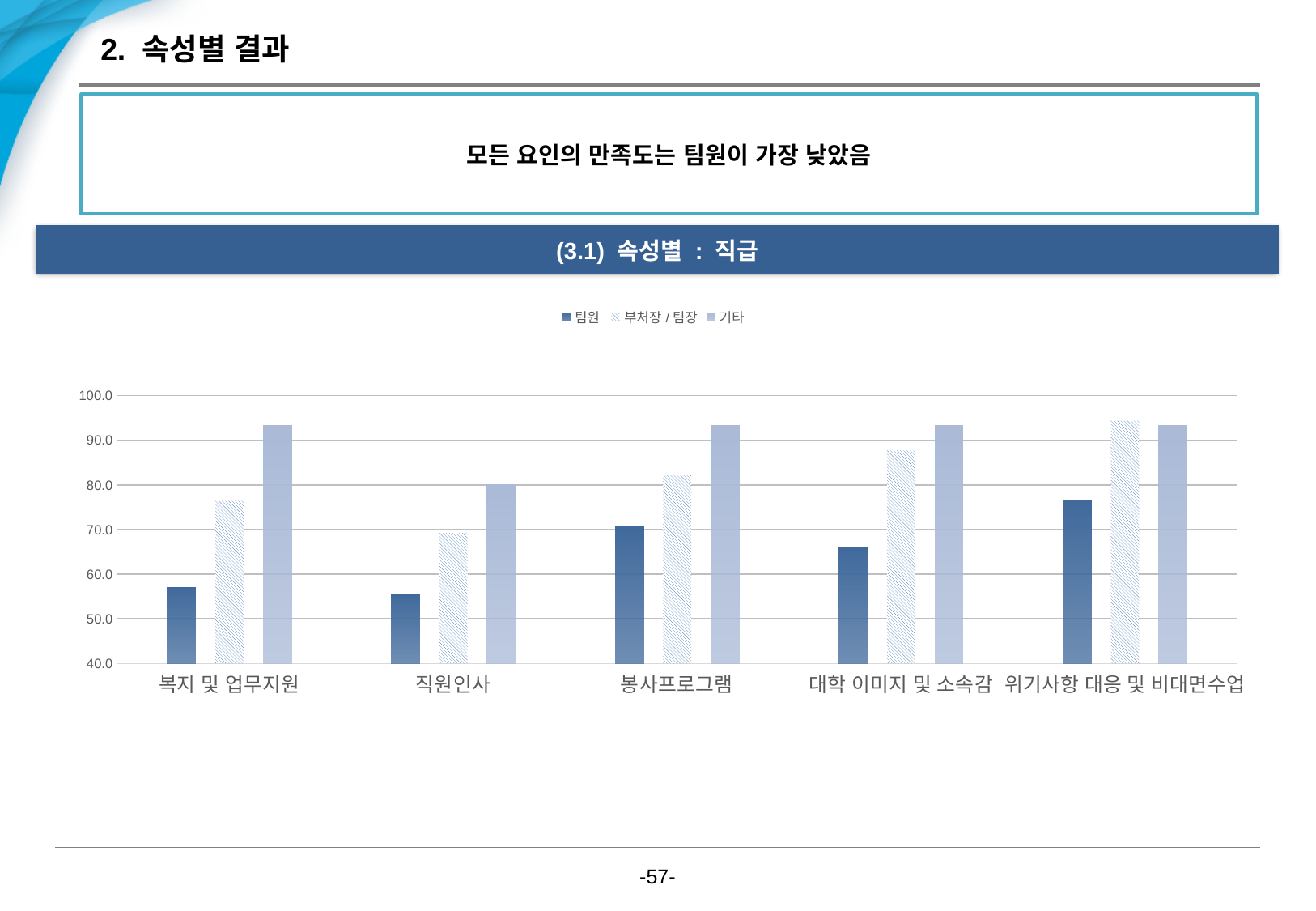

# 2. 속성별 결과

모든 요인의 만족도는 팀원이 가장 낮았음
(3.1) 속성별 : 직급

### Chart

| Category | 팀원  | 부처장/팀장 | 기타 |
|---|---|---|---|
| 복지 및 업무지원 | 57.04918032786886 | 76.41025641076924 | 93.33333333333333 |
| 직원인사 | 55.40983606590163 | 69.23076922999999 | 80.0 |
| 봉사프로그램 | 70.60109289622952 | 82.3076923076923 | 93.33333333333333 |
| 대학 이미지 및 소속감 | 65.90163934426229 | 87.6923076923077 | 93.33333333333333 |
| 위기사항 대응 및 비대면수업 | 76.39344262245903 | 94.35897435846154 | 93.33333333333333 |
-57-